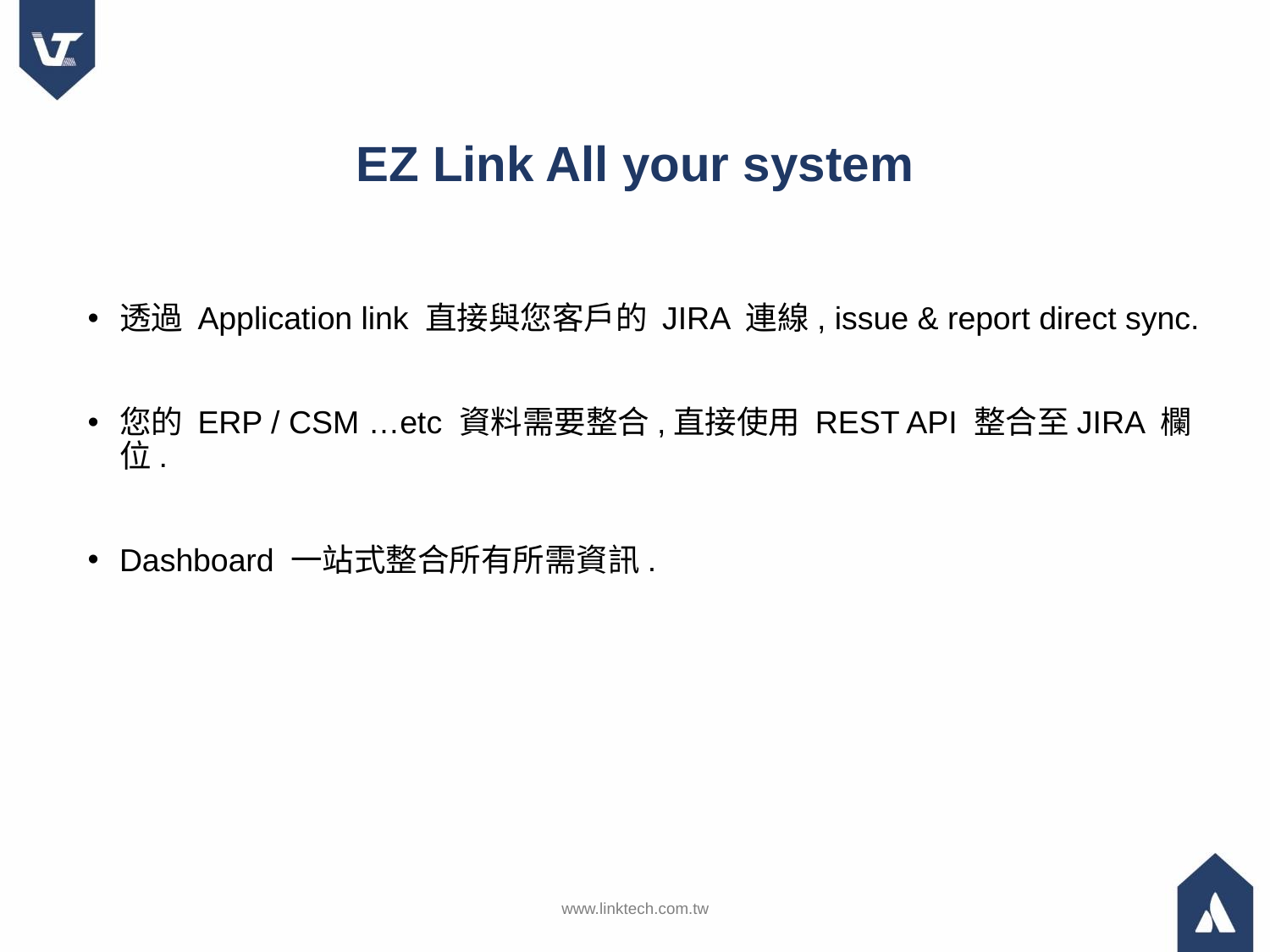

EZ Link All your system
透過 Application link 直接與您客戶的 JIRA 連線, issue & report direct sync.

您的 ERP / CSM …etc 資料需要整合,直接使用 REST API 整合至JIRA 欄位.

Dashboard 一站式整合所有所需資訊.